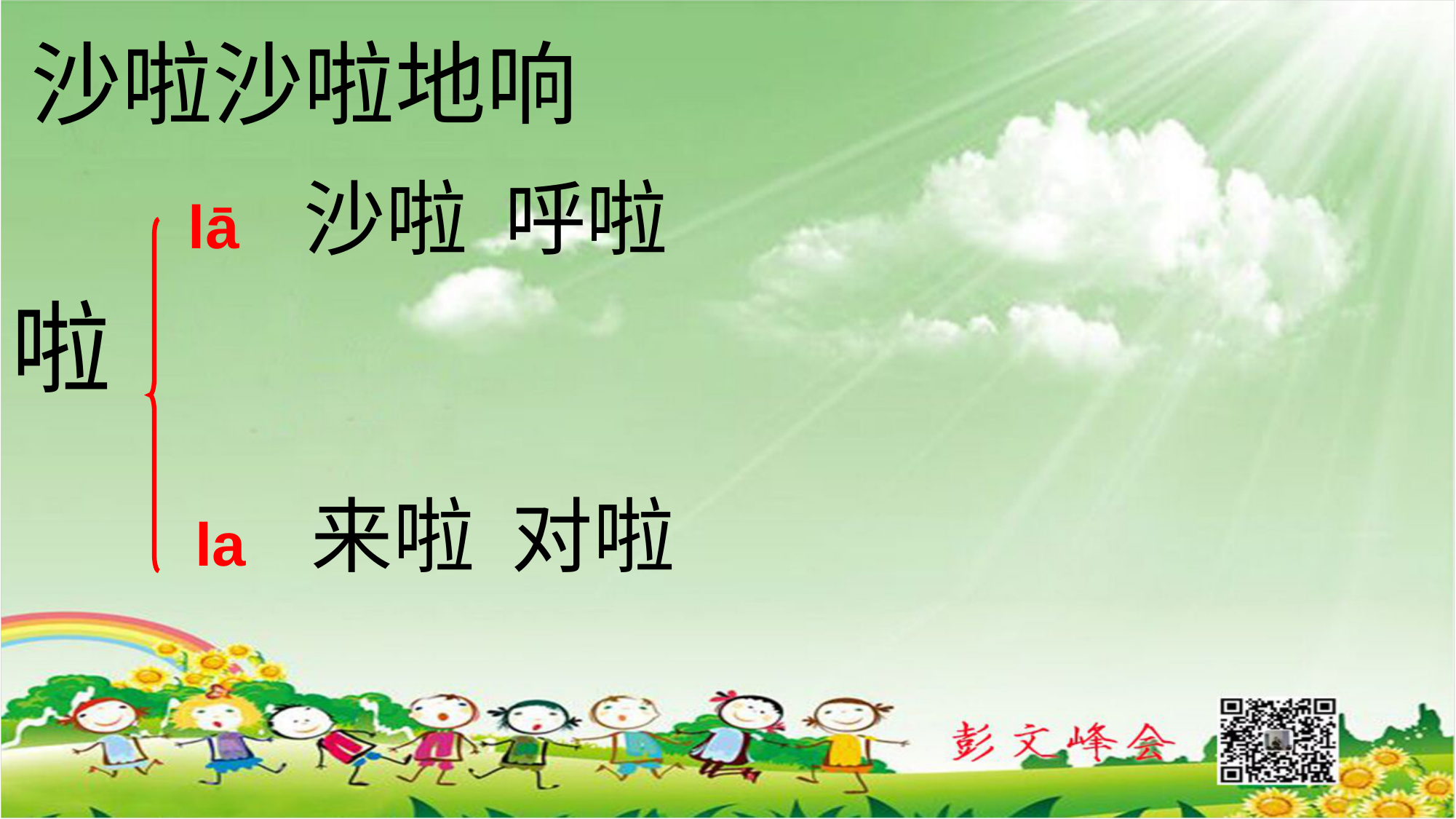

沙啦沙啦地响
lā   沙啦  呼啦

啦
 la   来啦  对啦